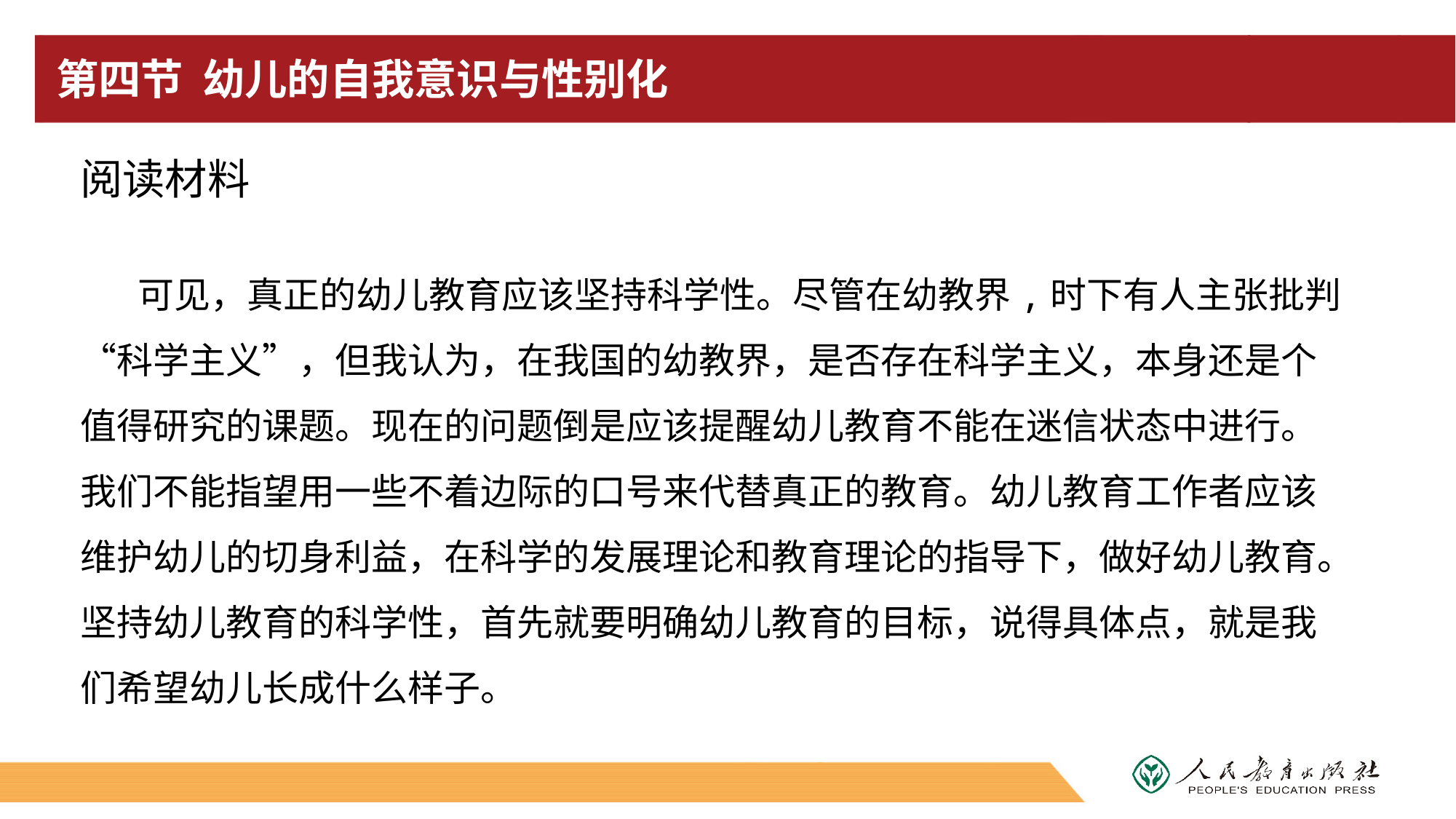

# 第四节  幼儿的自我意识与性别化
阅读材料

可见，真正的幼儿教育应该坚持科学性。尽管在幼教界,时下有人主张批判“科学主义”，但我认为，在我国的幼教界，是否存在科学主义，本身还是个值得研究的课题。现在的问题倒是应该提醒幼儿教育不能在迷信状态中进行。我们不能指望用一些不着边际的口号来代替真正的教育。幼儿教育工作者应该维护幼儿的切身利益，在科学的发展理论和教育理论的指导下，做好幼儿教育。坚持幼儿教育的科学性，首先就要明确幼儿教育的目标，说得具体点，就是我们希望幼儿长成什么样子。